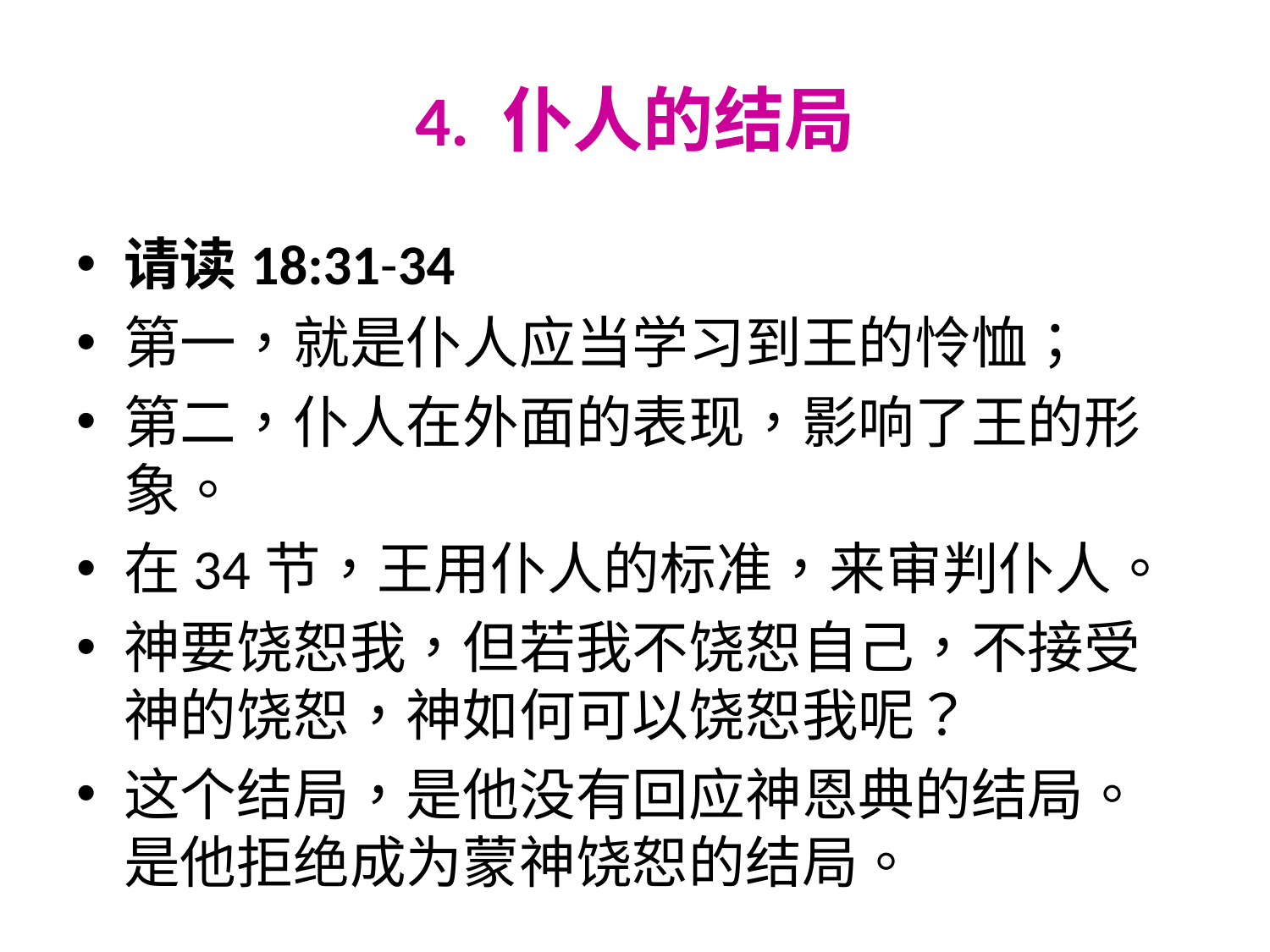

# 4. 仆人的结局
请读18:31-34
第一，就是仆人应当学习到王的怜恤；
第二，仆人在外面的表现，影响了王的形象。
在34节，王用仆人的标准，来审判仆人。
神要饶恕我，但若我不饶恕自己，不接受神的饶恕，神如何可以饶恕我呢？
这个结局，是他没有回应神恩典的结局。是他拒绝成为蒙神饶恕的结局。